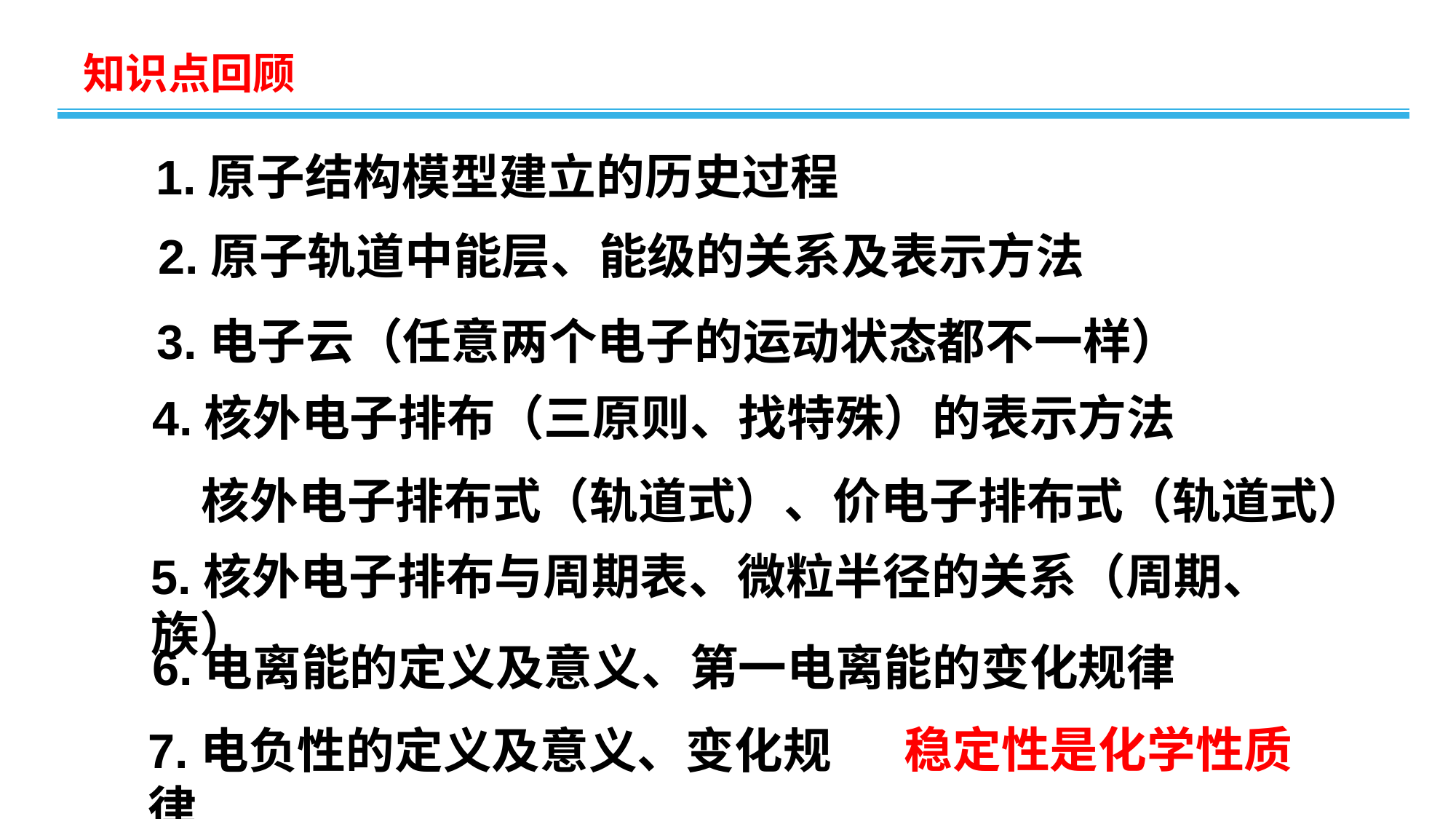

知识点回顾
1.原子结构模型建立的历史过程
2.原子轨道中能层、能级的关系及表示方法
3.电子云（任意两个电子的运动状态都不一样）
4.核外电子排布（三原则、找特殊）的表示方法
核外电子排布式（轨道式）、价电子排布式（轨道式）
5.核外电子排布与周期表、微粒半径的关系（周期、族）
6.电离能的定义及意义、第一电离能的变化规律
稳定性是化学性质
7.电负性的定义及意义、变化规律